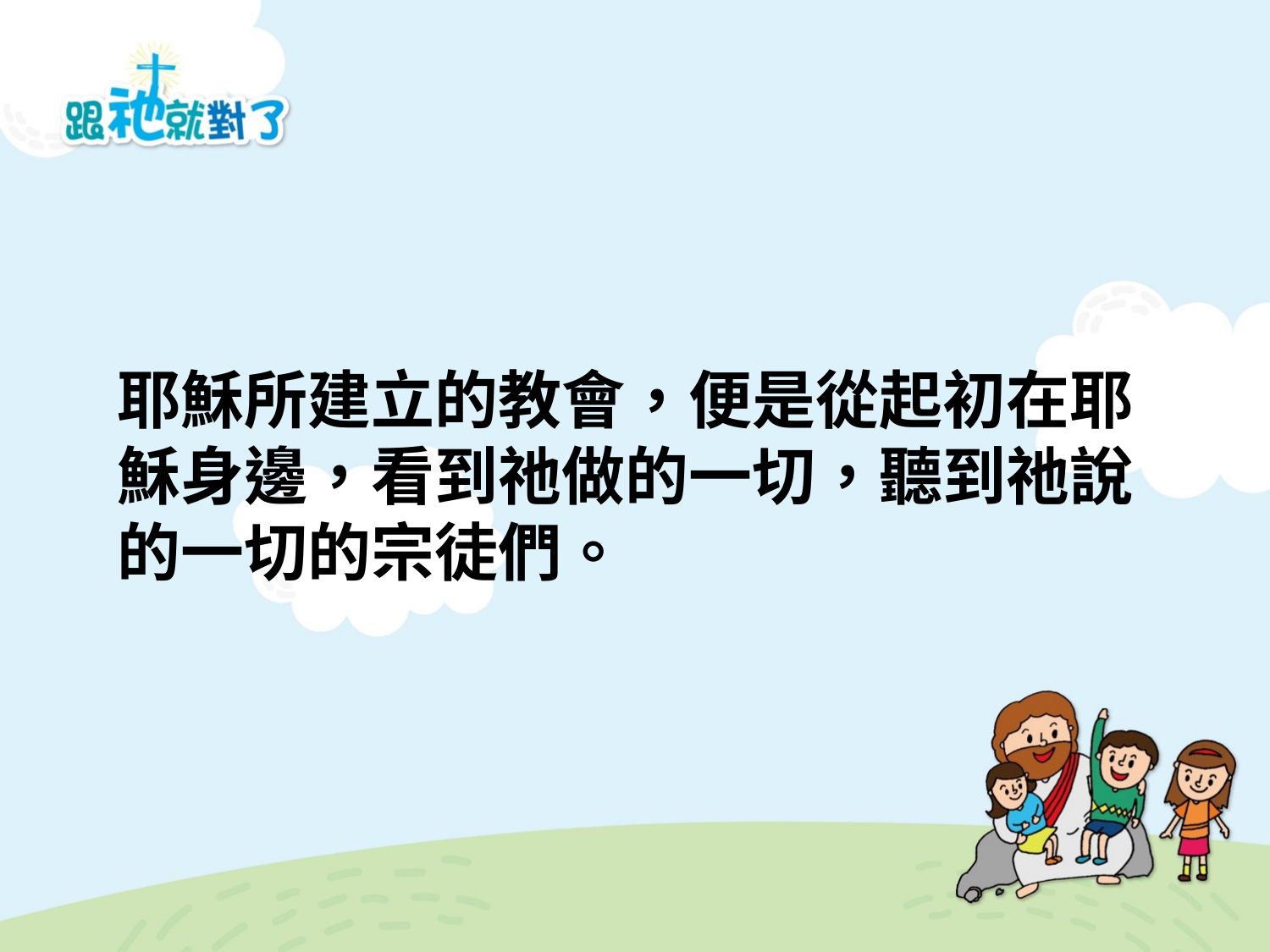

耶穌所建立的教會，便是從起初在耶穌身邊，看到祂做的一切，聽到祂說的一切的宗徒們。